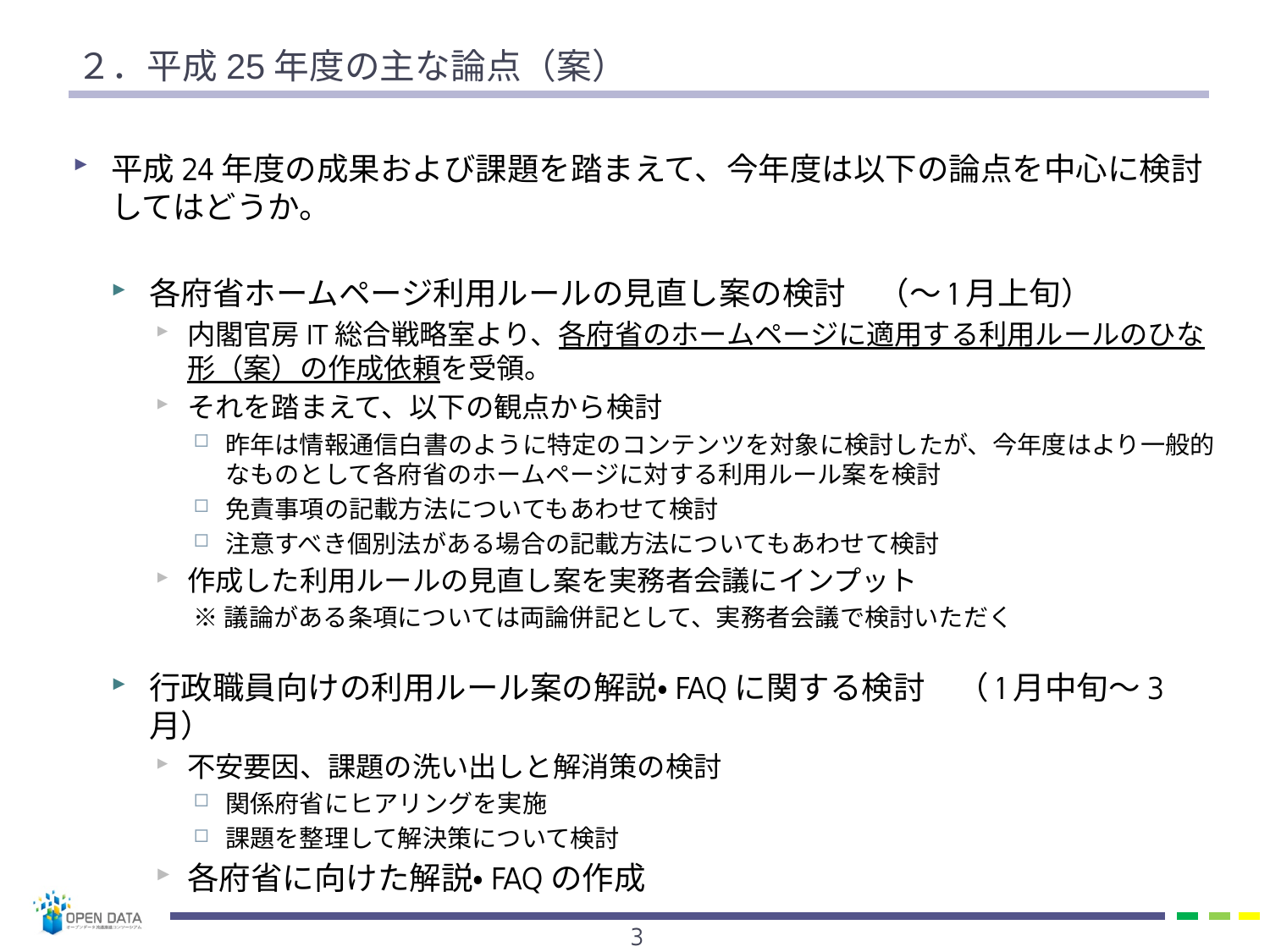

# ２．平成25年度の主な論点（案）
平成24年度の成果および課題を踏まえて、今年度は以下の論点を中心に検討してはどうか。

各府省ホームページ利用ルールの見直し案の検討　（～1月上旬）
内閣官房IT総合戦略室より、各府省のホームページに適用する利用ルールのひな形（案）の作成依頼を受領。
それを踏まえて、以下の観点から検討
昨年は情報通信白書のように特定のコンテンツを対象に検討したが、今年度はより一般的なものとして各府省のホームページに対する利用ルール案を検討
免責事項の記載方法についてもあわせて検討
注意すべき個別法がある場合の記載方法についてもあわせて検討
作成した利用ルールの見直し案を実務者会議にインプット
※議論がある条項については両論併記として、実務者会議で検討いただく

行政職員向けの利用ルール案の解説・FAQに関する検討　（1月中旬～3月）
不安要因、課題の洗い出しと解消策の検討
関係府省にヒアリングを実施
課題を整理して解決策について検討
各府省に向けた解説・FAQの作成

3